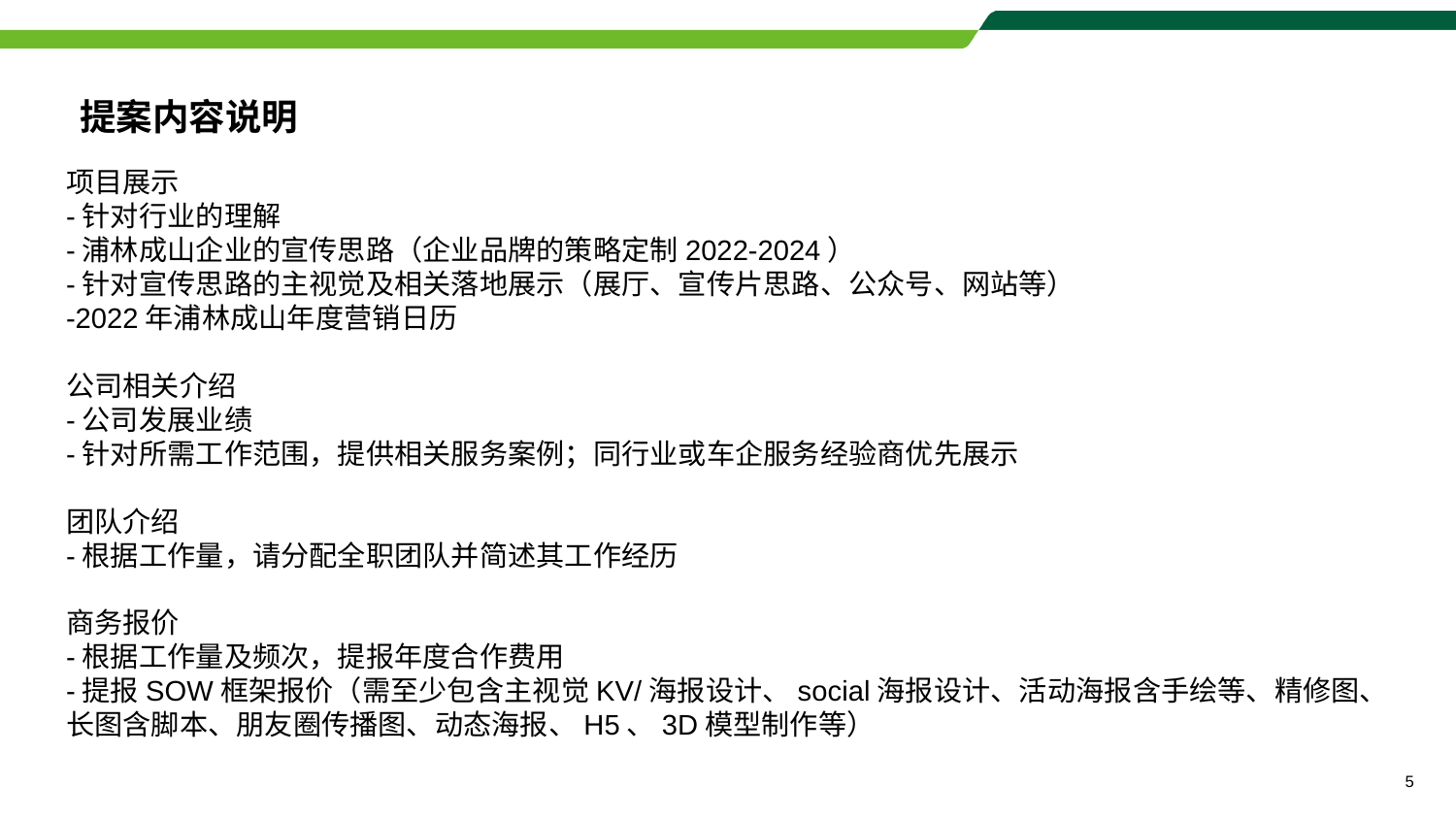

提案内容说明
项目展示
-针对行业的理解
-浦林成山企业的宣传思路（企业品牌的策略定制2022-2024）
-针对宣传思路的主视觉及相关落地展示（展厅、宣传片思路、公众号、网站等）
-2022年浦林成山年度营销日历

公司相关介绍
-公司发展业绩
-针对所需工作范围，提供相关服务案例；同行业或车企服务经验商优先展示

团队介绍
-根据工作量，请分配全职团队并简述其工作经历

商务报价
-根据工作量及频次，提报年度合作费用
-提报SOW框架报价（需至少包含主视觉KV/海报设计、social海报设计、活动海报含手绘等、精修图、
长图含脚本、朋友圈传播图、动态海报、H5、3D模型制作等）
5